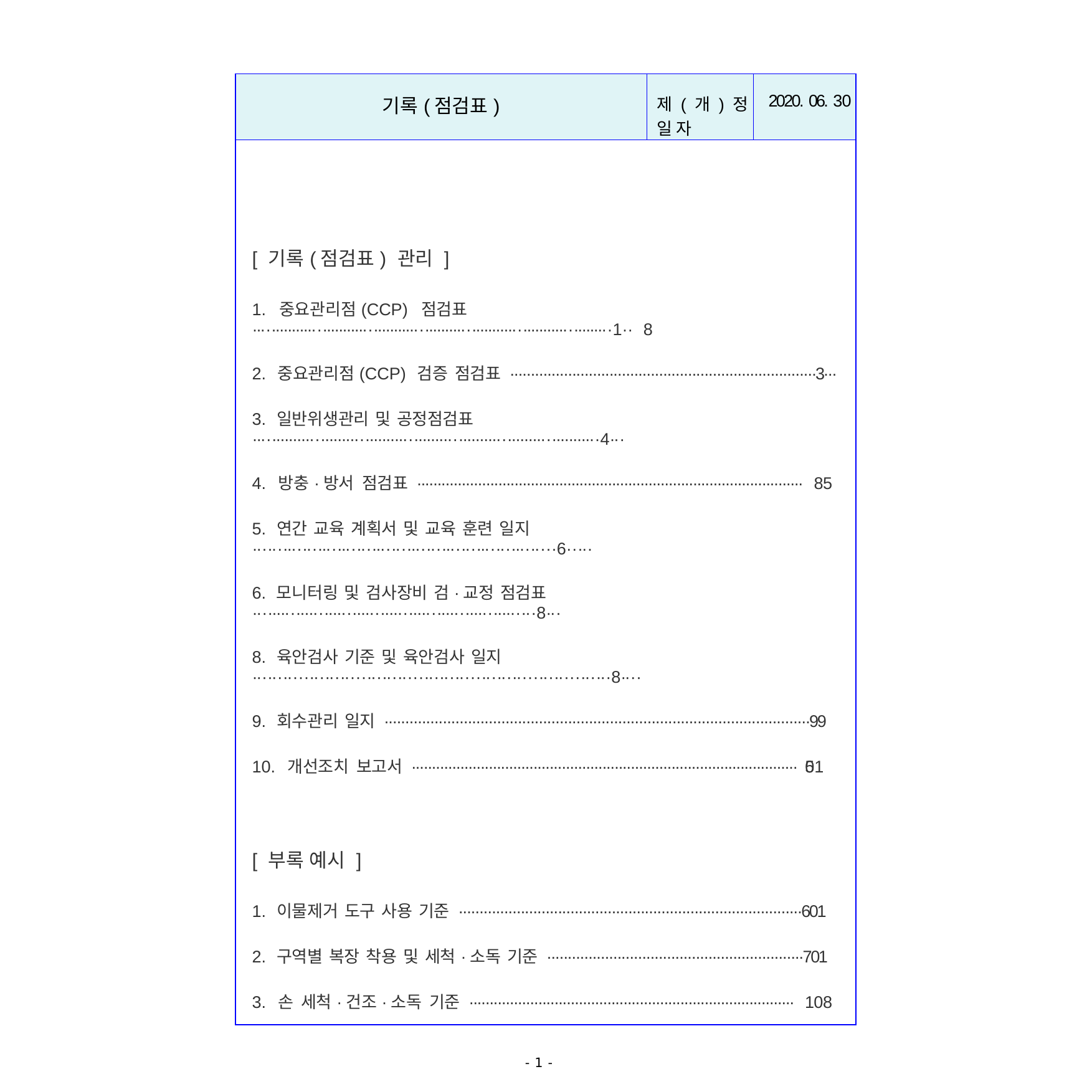

| 기록(점검표) | 제 ( 개 ) 정 일 자 | 2020. 06. 30 |
| --- | --- | --- |
| [ 기록(점검표) 관리 ] 1. 중요관리점(CCP) 점검표 ····················································································1·· 8 2. 중요관리점(CCP) 검증 점검표 ··········································································3··· 3. 일반위생관리 및 공정점검표 ··············································································4··· 4. 방충·방서 점검표 ······························································································· 85 5. 연간 교육 계획서 및 교육 훈련 일지 ·····························································6····· 6. 모니터링 및 검사장비 검·교정 점검표 ····························································8··· 8. 육안검사 기준 및 육안검사 일지 ·····································································8···· 9. 회수관리 일지 ······································································································99 10. 개선조치 보고서 ······························································································· 501 [ 부록 예시 ] 1. 이물제거 도구 사용 기준 ···················································································601 2. 구역별 복장 착용 및 세척·소독 기준 ······························································701 3. 손 세척·건조·소독 기준 ················································································ 108 |  |  |
- 1 -